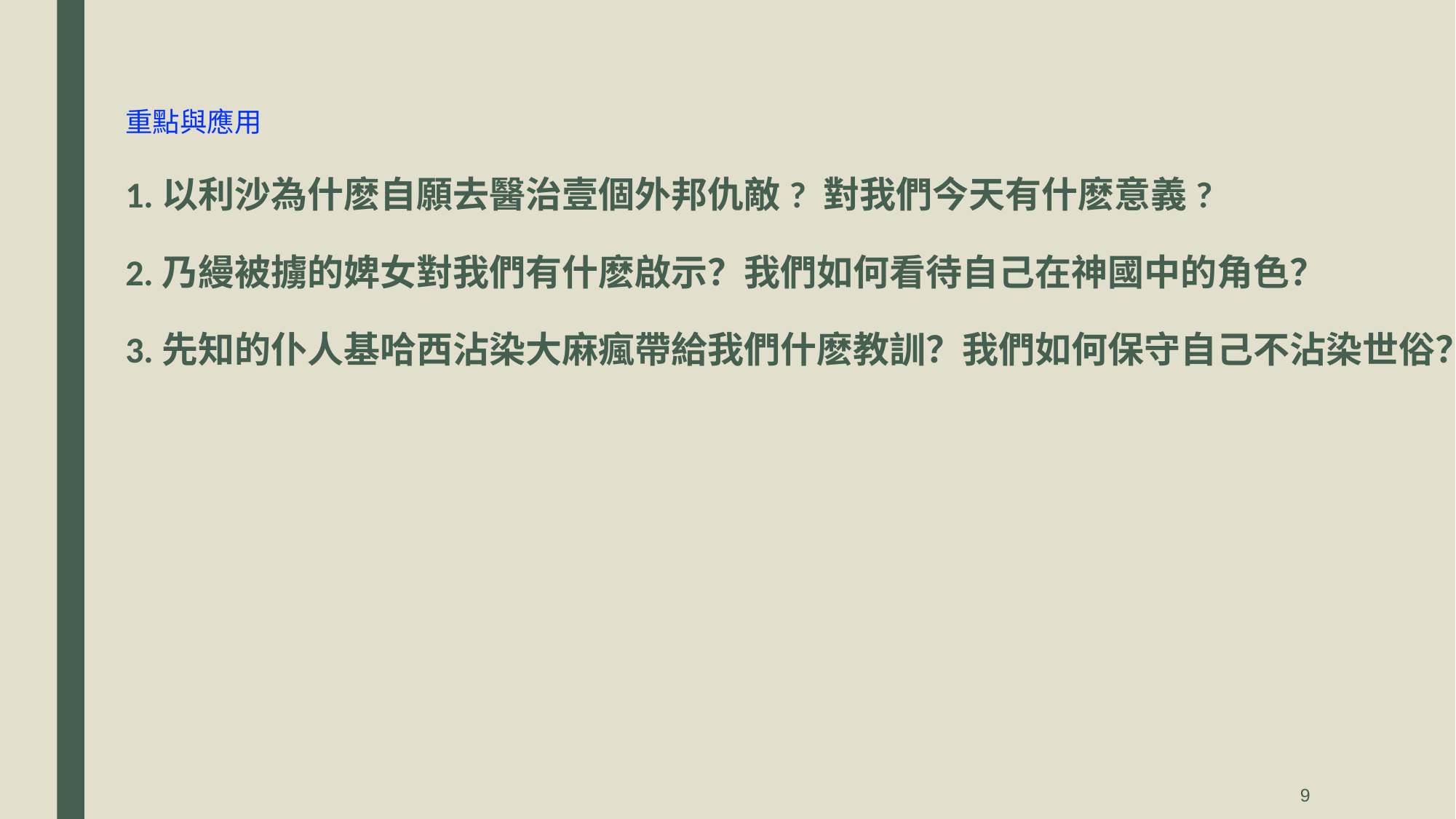

重點與應用
1.以利沙為什麽自願去醫治壹個外邦仇敵? 對我們今天有什麽意義?
2.乃縵被擄的婢女對我們有什麽啟示？我們如何看待自己在神國中的角色？
3.先知的仆人基哈西沾染大麻瘋帶給我們什麽教訓？我們如何保守自己不沾染世俗？

9